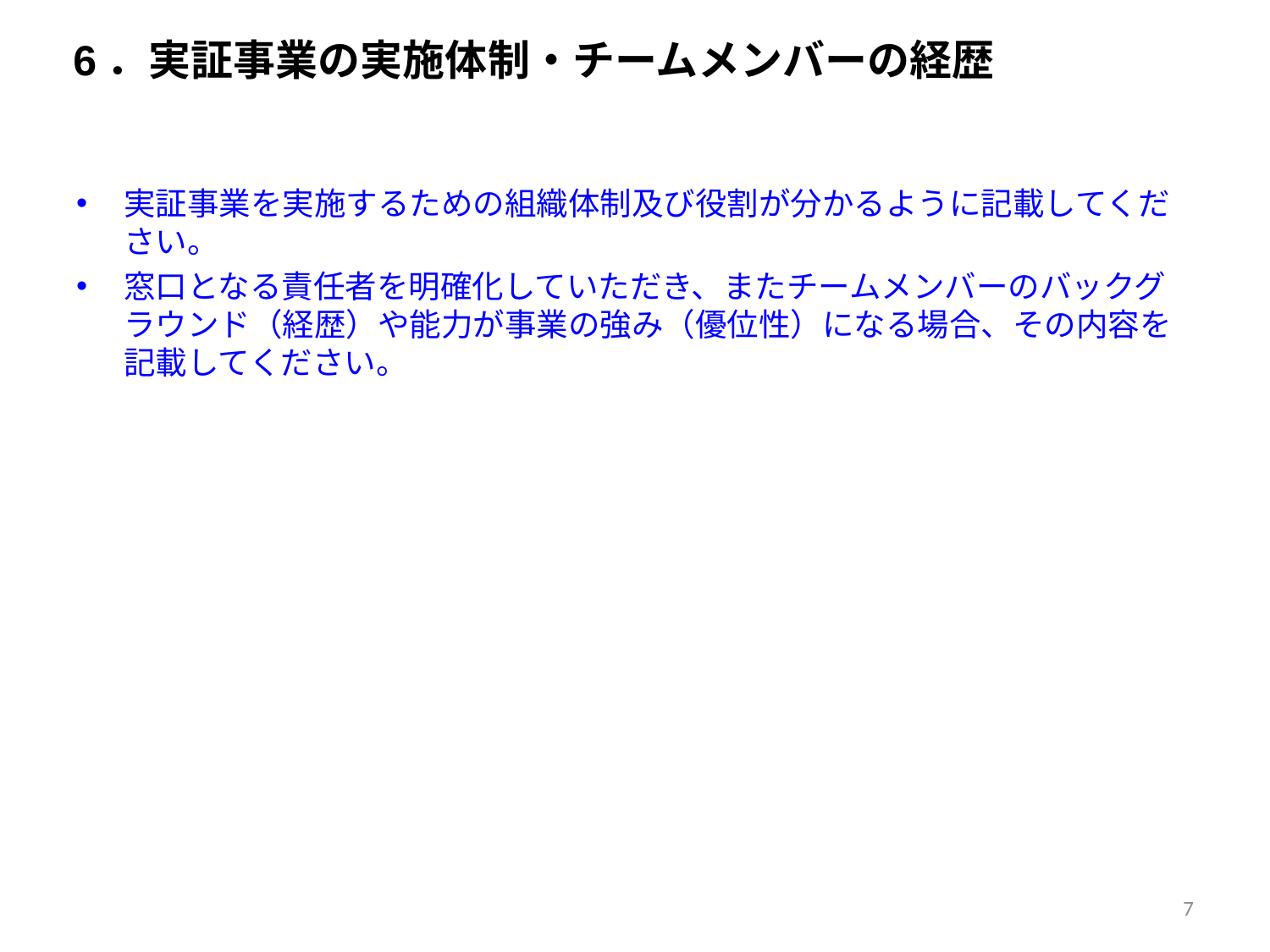

# 6．実証事業の実施体制・チームメンバーの経歴
実証事業を実施するための組織体制及び役割が分かるように記載してください。
窓口となる責任者を明確化していただき、またチームメンバーのバックグラウンド（経歴）や能力が事業の強み（優位性）になる場合、その内容を記載してください。
7